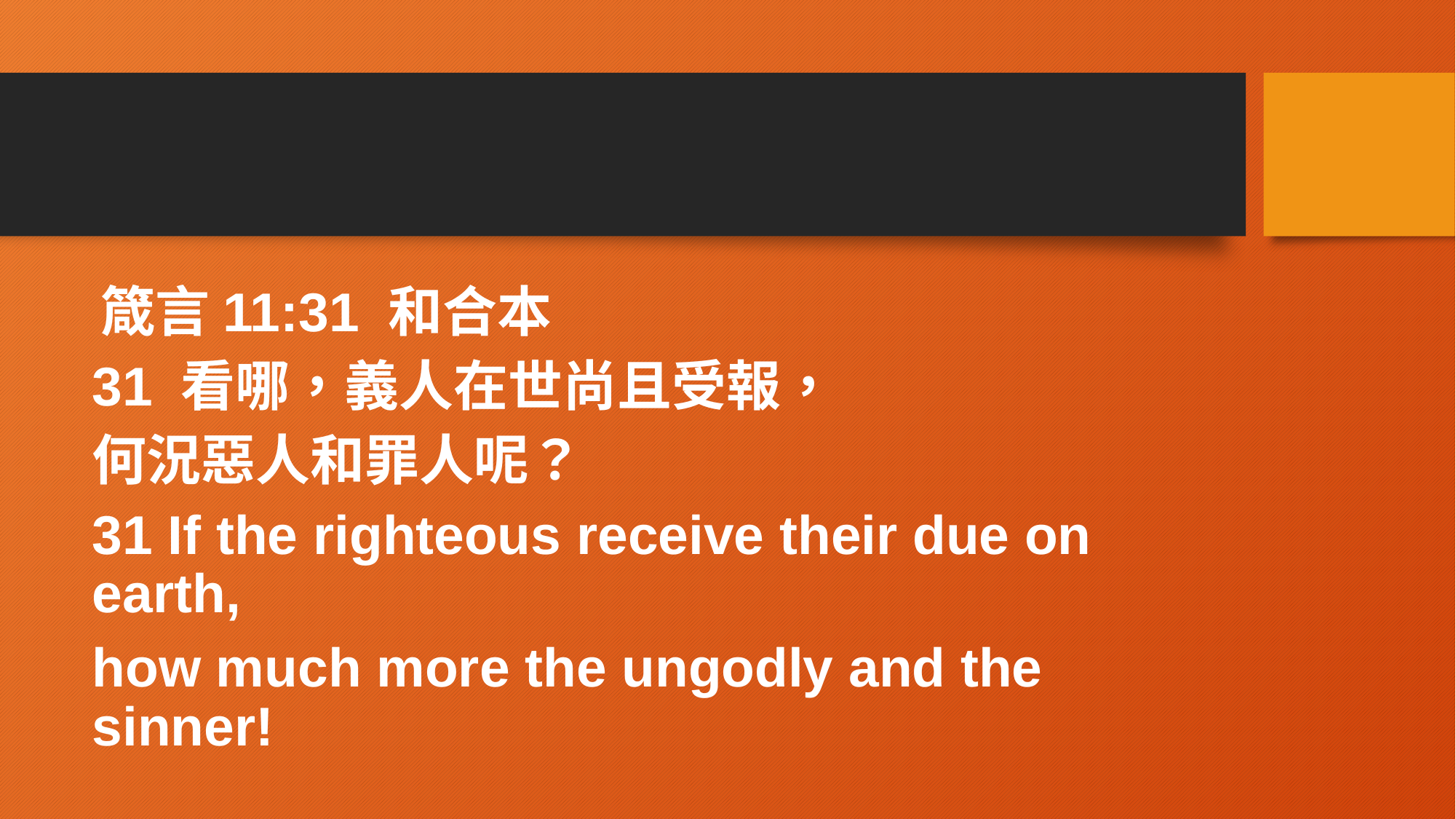

#
‪箴言‬11:31 和合本
31 看哪，義人在世尚且受報，
何況惡人和罪人呢？
31 If the righteous receive their due on earth,
how much more the ungodly and the sinner!